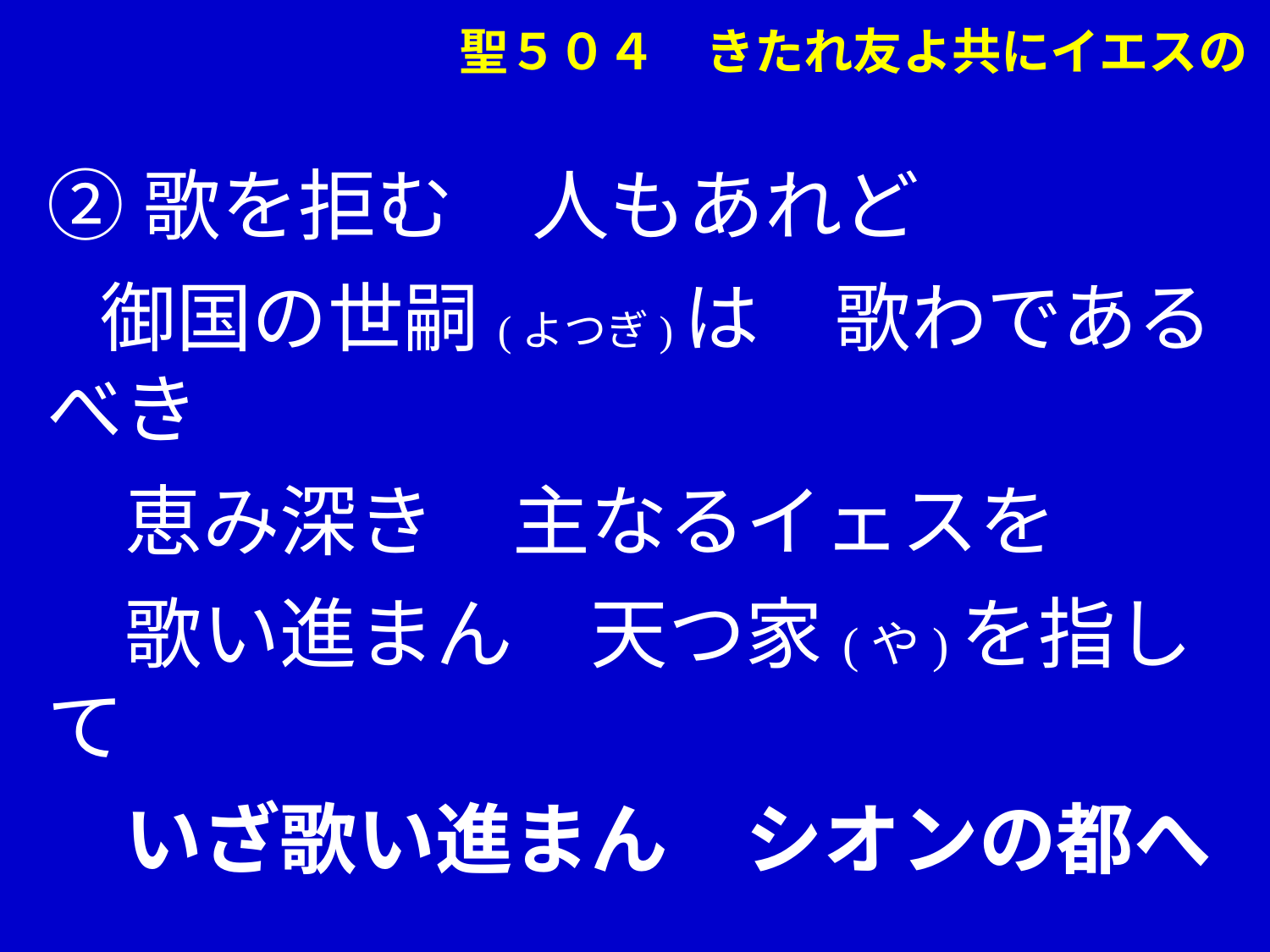

聖５０４　きたれ友よ共にイエスの
②歌を拒む　人もあれど
  御国の世嗣(よつぎ)は　歌わであるべき
　恵み深き　主なるイェスを
　歌い進まん　天つ家(や)を指して
　いざ歌い進まん　シオンの都へ